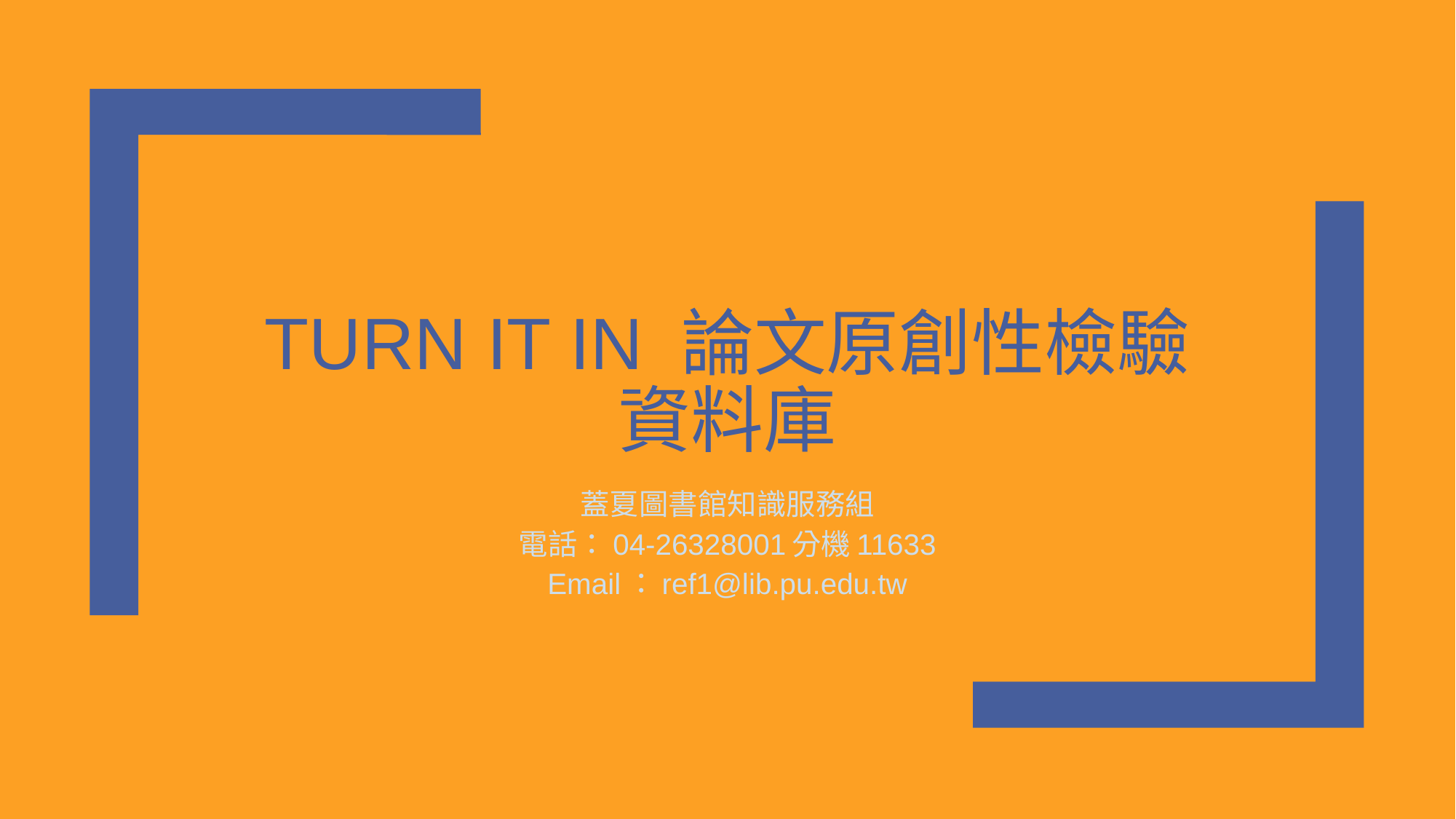

# Turn it in 論文原創性檢驗資料庫
蓋夏圖書館知識服務組
電話：04-26328001分機11633
Email：ref1@lib.pu.edu.tw